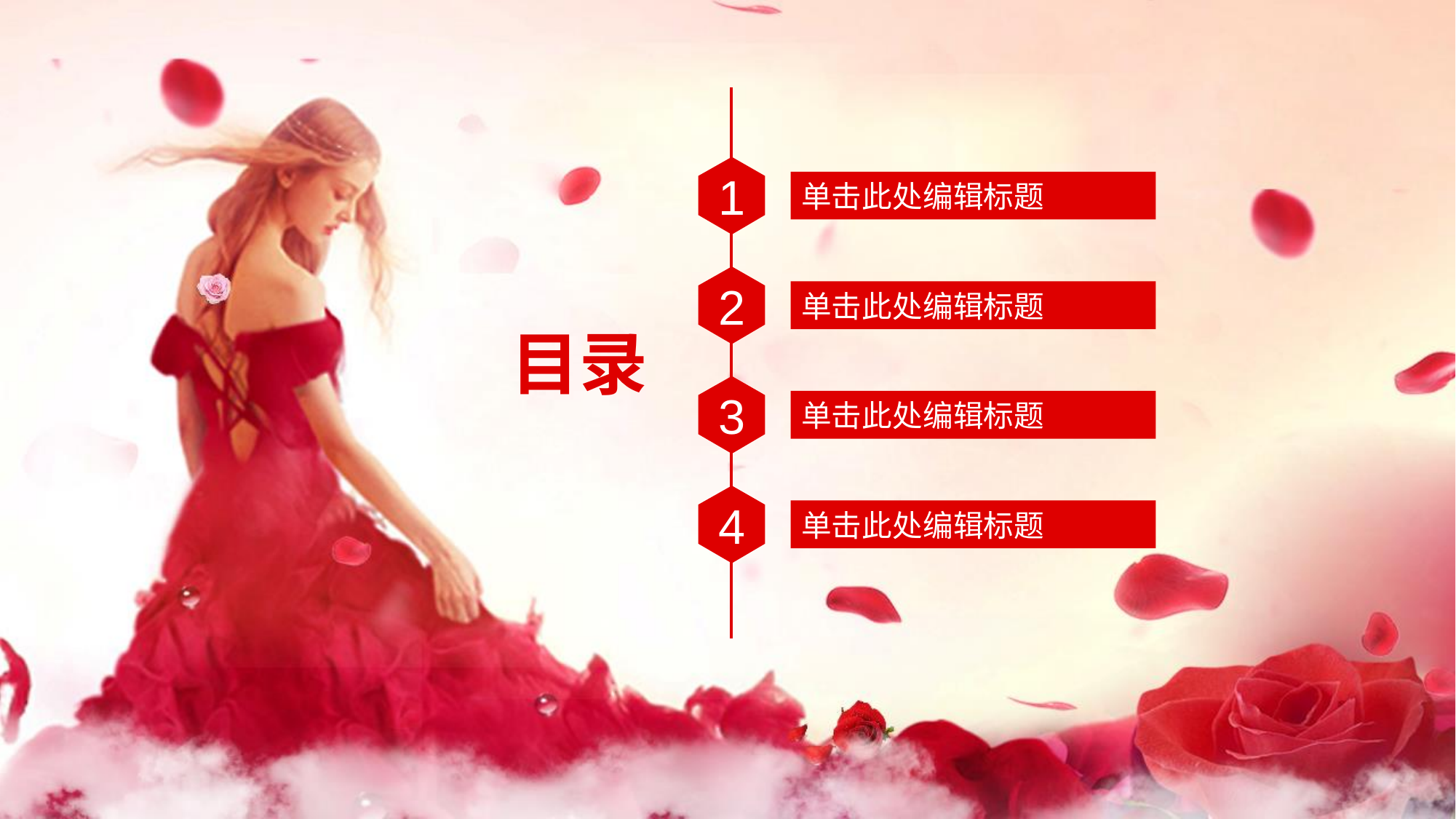

1
单击此处编辑标题
2
单击此处编辑标题
目录
3
单击此处编辑标题
4
单击此处编辑标题